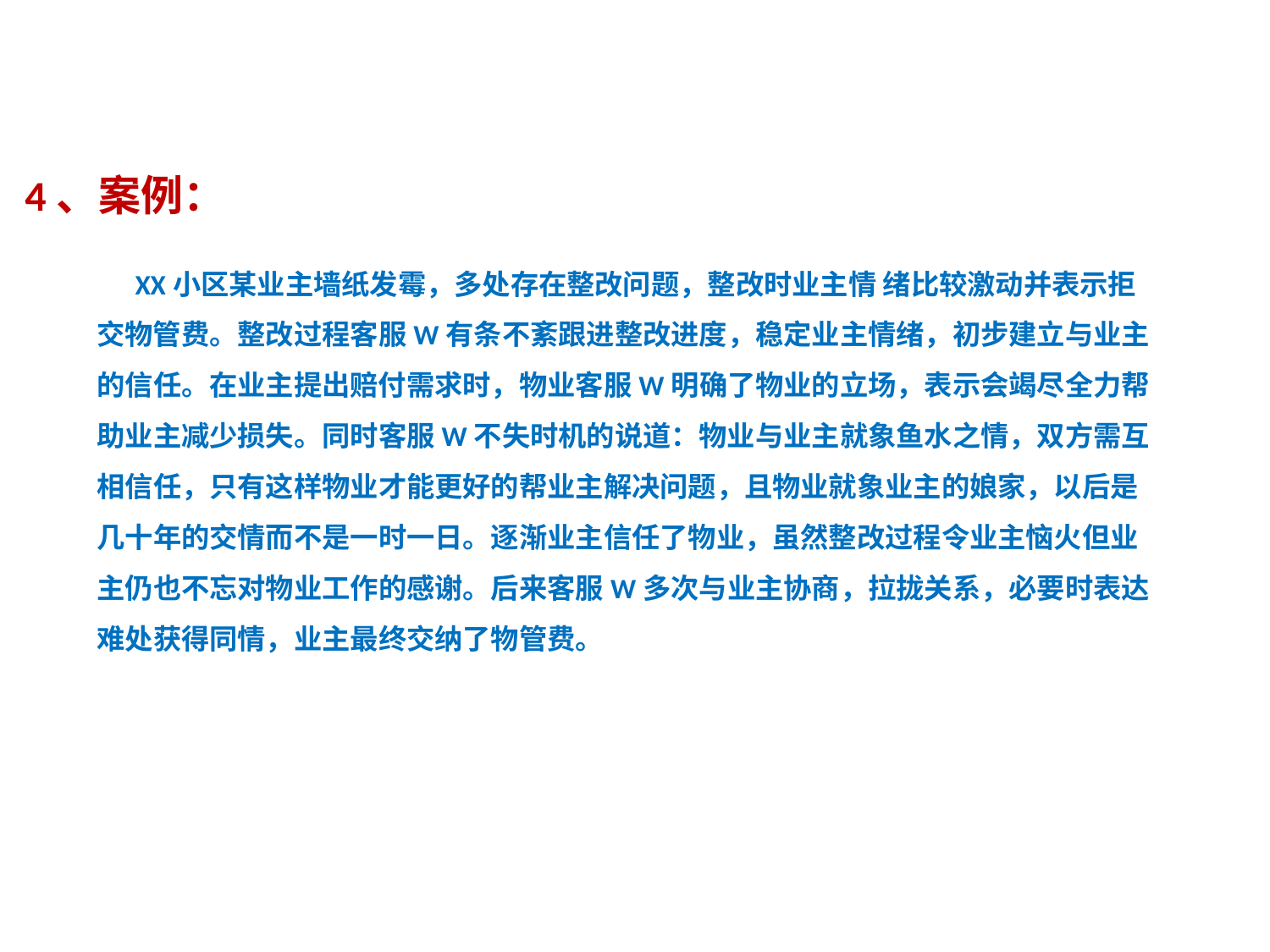

4、案例：
      XX小区某业主墙纸发霉，多处存在整改问题，整改时业主情 绪比较激动并表示拒交物管费。整改过程客服W有条不紊跟进整改进度，稳定业主情绪，初步建立与业主的信任。在业主提出赔付需求时，物业客服W明确了物业的立场，表示会竭尽全力帮助业主减少损失。同时客服W不失时机的说道：物业与业主就象鱼水之情，双方需互相信任，只有这样物业才能更好的帮业主解决问题，且物业就象业主的娘家，以后是几十年的交情而不是一时一日。逐渐业主信任了物业，虽然整改过程令业主恼火但业主仍也不忘对物业工作的感谢。后来客服W多次与业主协商，拉拢关系，必要时表达难处获得同情，业主最终交纳了物管费。